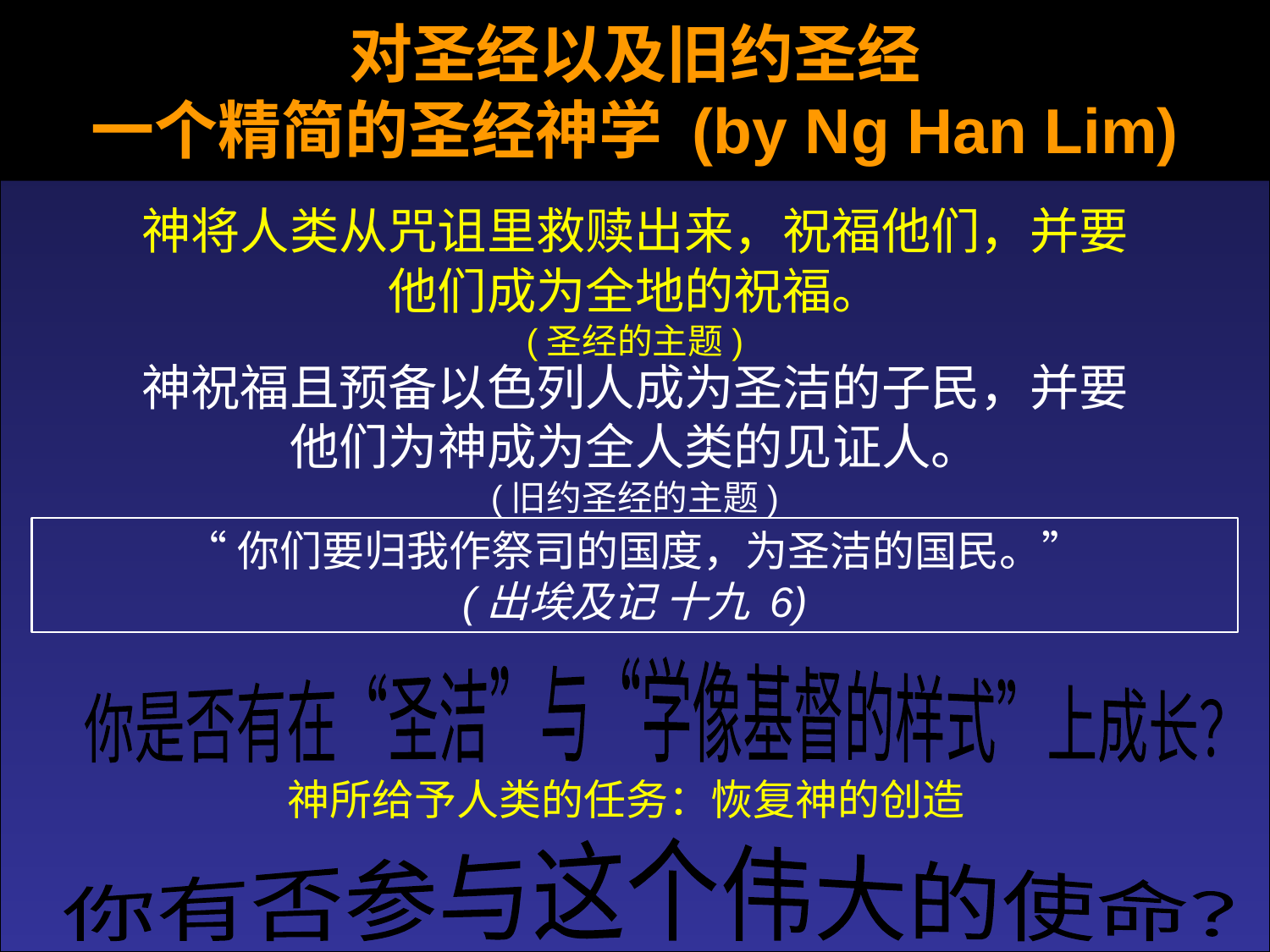

# 对圣经以及旧约圣经 一个精简的圣经神学 (by Ng Han Lim)
神将人类从咒诅里救赎出来，祝福他们，并要
他们成为全地的祝福。
(圣经的主题)
神祝福且预备以色列人成为圣洁的子民，并要
他们为神成为全人类的见证人。
(旧约圣经的主题)
“你们要归我作祭司的国度，为圣洁的国民。”
(出埃及记 十九 6)
你是否有在“圣洁”与“学像基督的样式”上成长？
神所给予人类的任务：恢复神的创造
你有否参与这个伟大的使命？